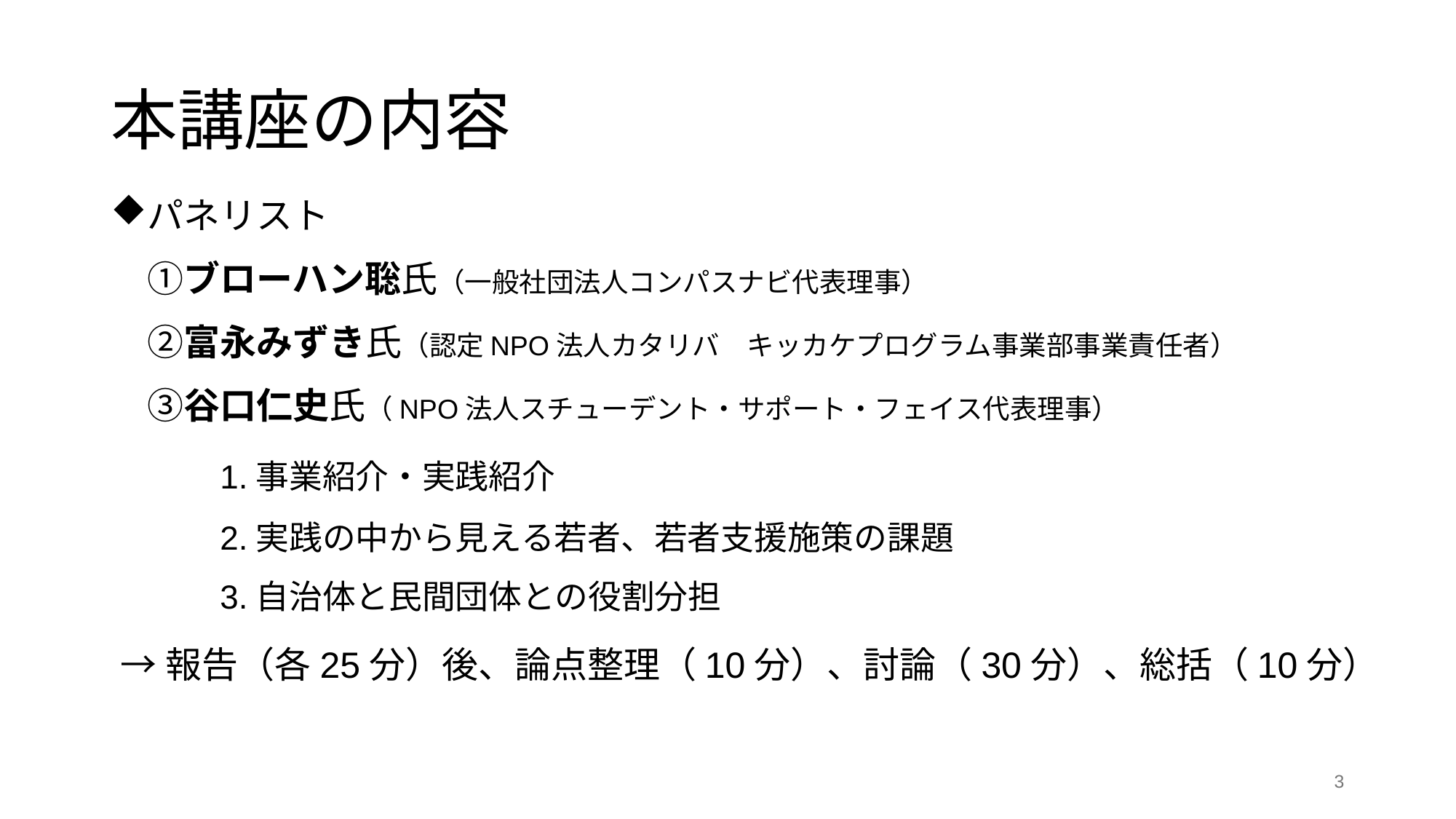

# 本講座の内容
パネリスト
　①ブローハン聡氏（一般社団法人コンパスナビ代表理事）
　②富永みずき氏（認定NPO法人カタリバ　キッカケプログラム事業部事業責任者）
　③谷口仁史氏（NPO法人スチューデント・サポート・フェイス代表理事）
	1.事業紹介・実践紹介
	2.実践の中から見える若者、若者支援施策の課題
	3.自治体と民間団体との役割分担
 →報告（各25分）後、論点整理（10分）、討論（30分）、総括（10分）
3